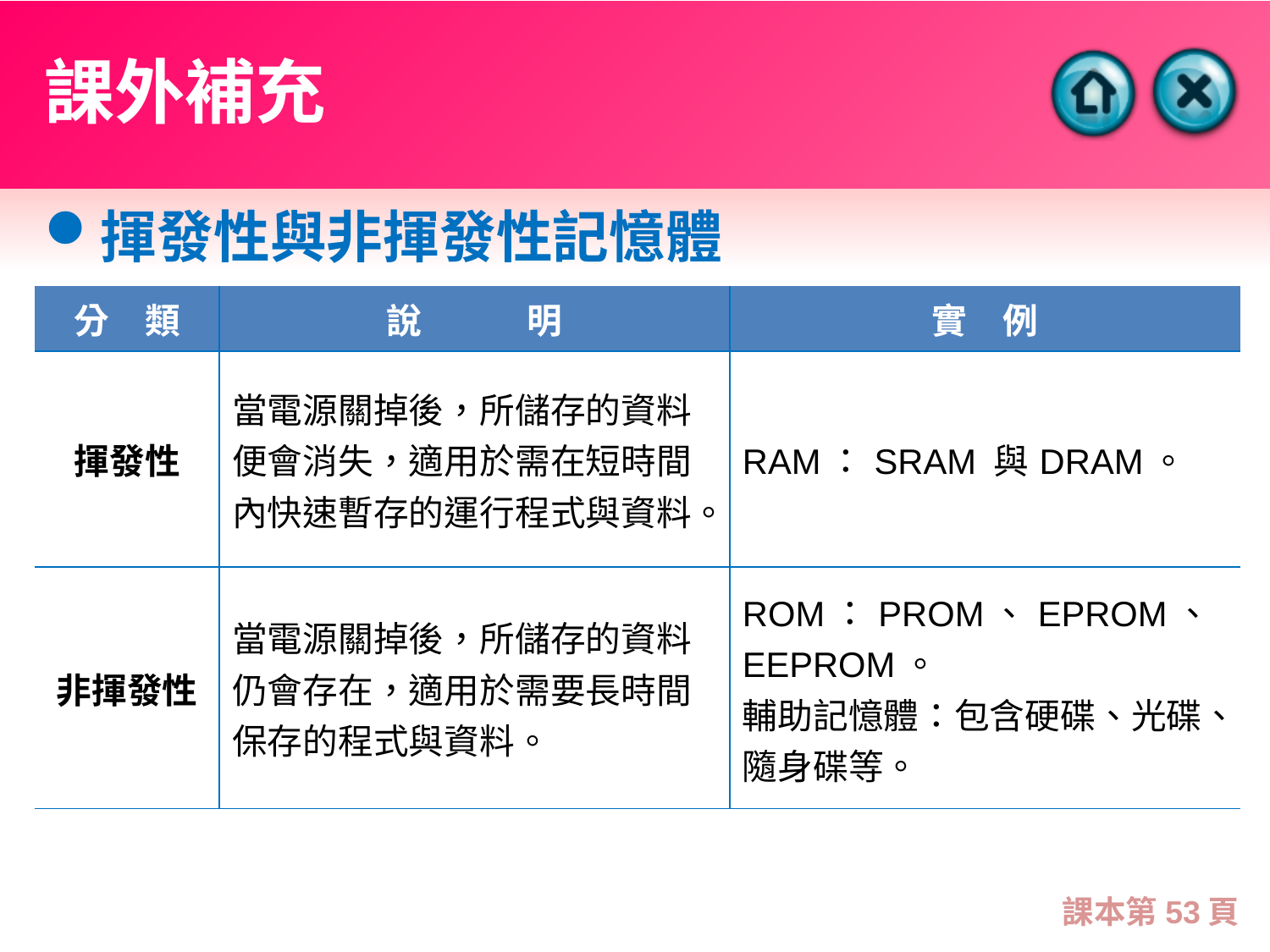

# 課外補充
揮發性與非揮發性記憶體
| 分　類 | 說　　　明 | 實　例 |
| --- | --- | --- |
| 揮發性 | 當電源關掉後，所儲存的資料便會消失，適用於需在短時間內快速暫存的運行程式與資料。 | RAM：SRAM 與DRAM。 |
| 非揮發性 | 當電源關掉後，所儲存的資料仍會存在，適用於需要長時間保存的程式與資料。 | ROM：PROM、EPROM、EEPROM。 輔助記憶體：包含硬碟、光碟、隨身碟等。 |
課本第53頁